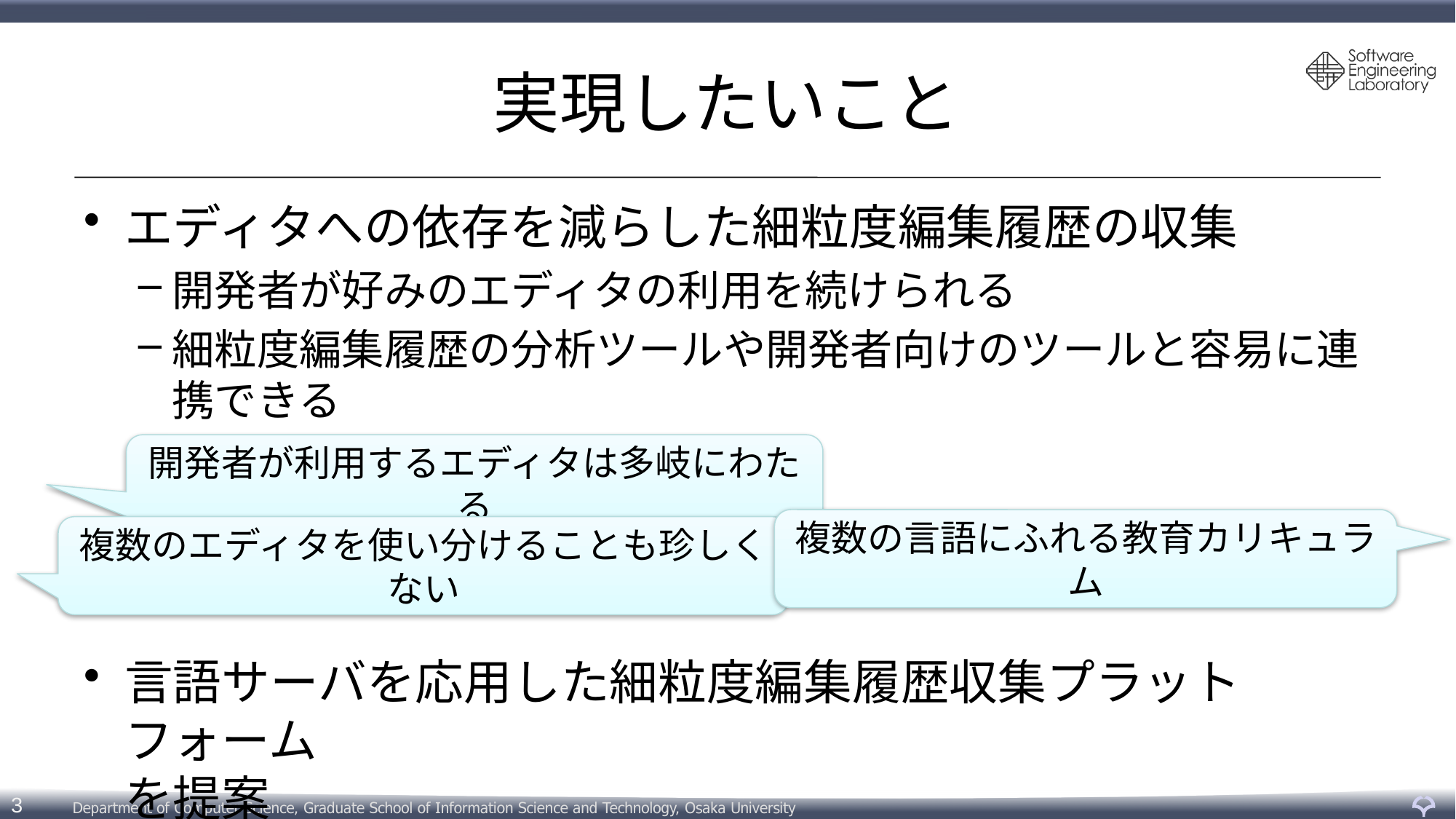

# 実現したいこと
エディタへの依存を減らした細粒度編集履歴の収集
開発者が好みのエディタの利用を続けられる
細粒度編集履歴の分析ツールや開発者向けのツールと容易に連携できる

言語サーバを応用した細粒度編集履歴収集プラットフォーム
を提案

開発者が利用するエディタは多岐にわたる
複数の言語にふれる教育カリキュラム
複数のエディタを使い分けることも珍しくない
3